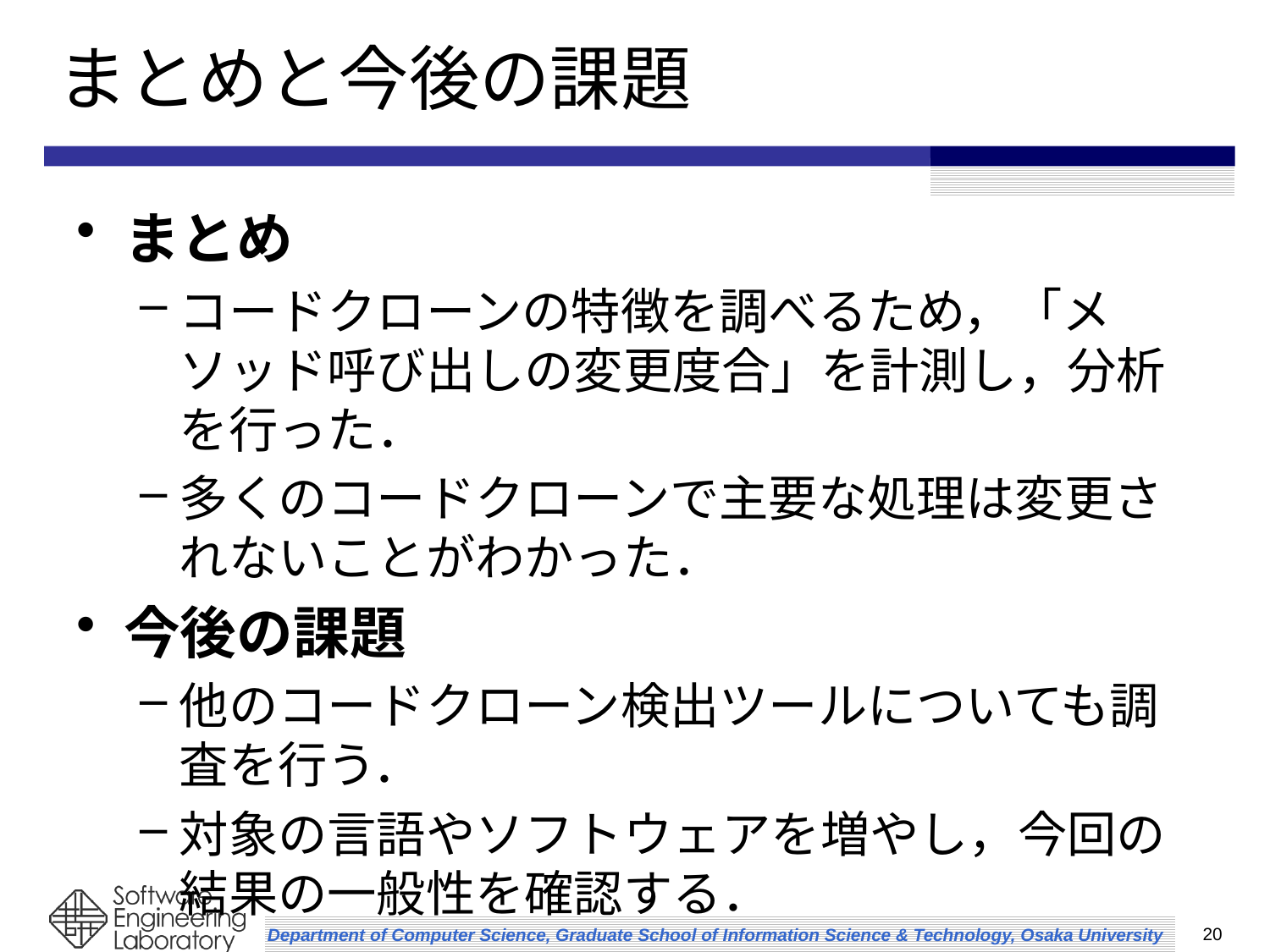

# まとめと今後の課題
まとめ
コードクローンの特徴を調べるため，「メソッド呼び出しの変更度合」を計測し，分析を行った．
多くのコードクローンで主要な処理は変更されないことがわかった．
今後の課題
他のコードクローン検出ツールについても調査を行う．
対象の言語やソフトウェアを増やし，今回の結果の一般性を確認する．

20